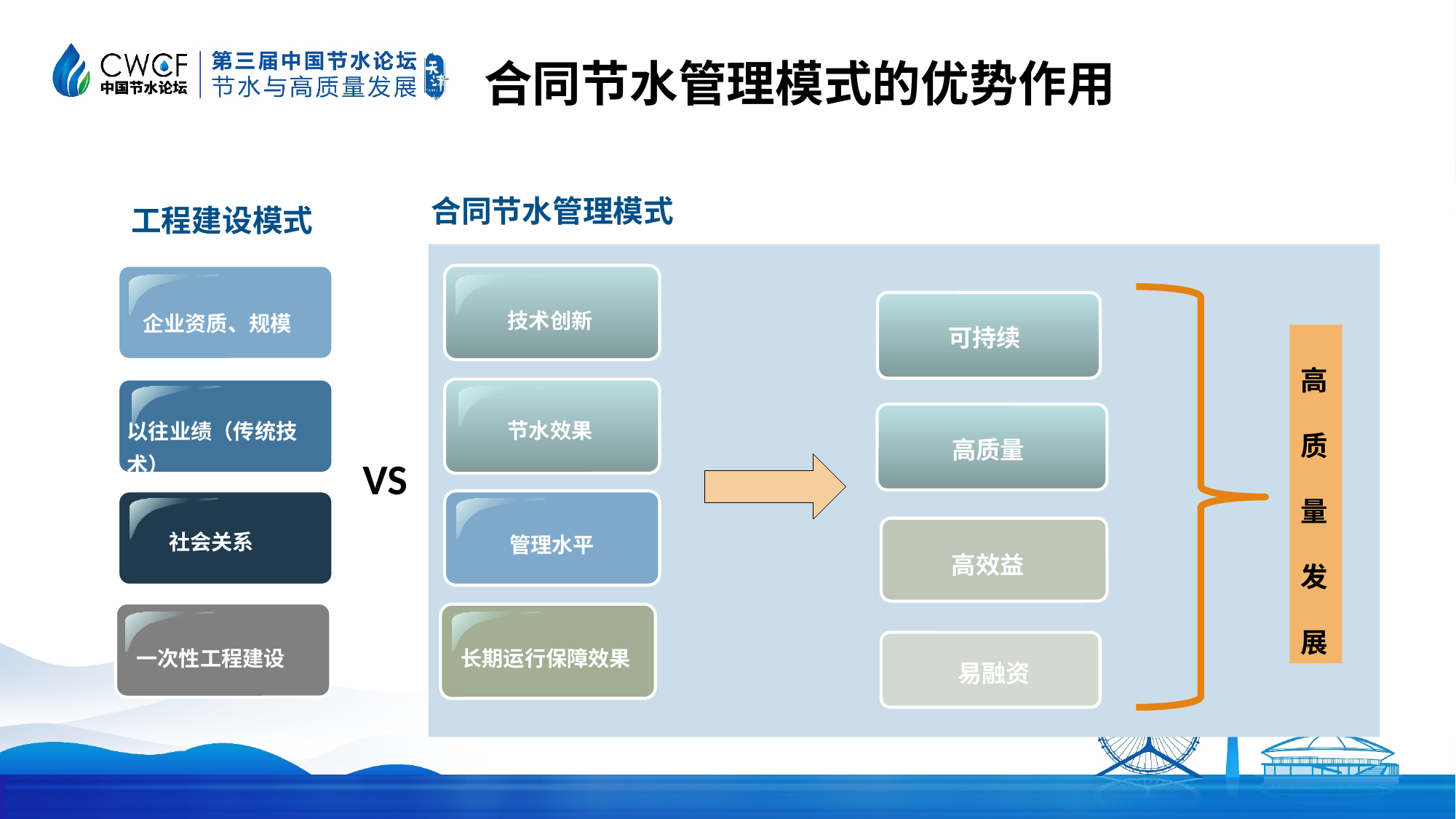

合同节水管理模式的优势作用
合同节水管理模式
工程建设模式

企业资质、规模

以往业绩（传统技术）

社会关系

一次性工程建设

技术创新

节水效果

管理水平

长期运行保障效果

可持续

高质量

高效益

易融资
高质量发展

VS